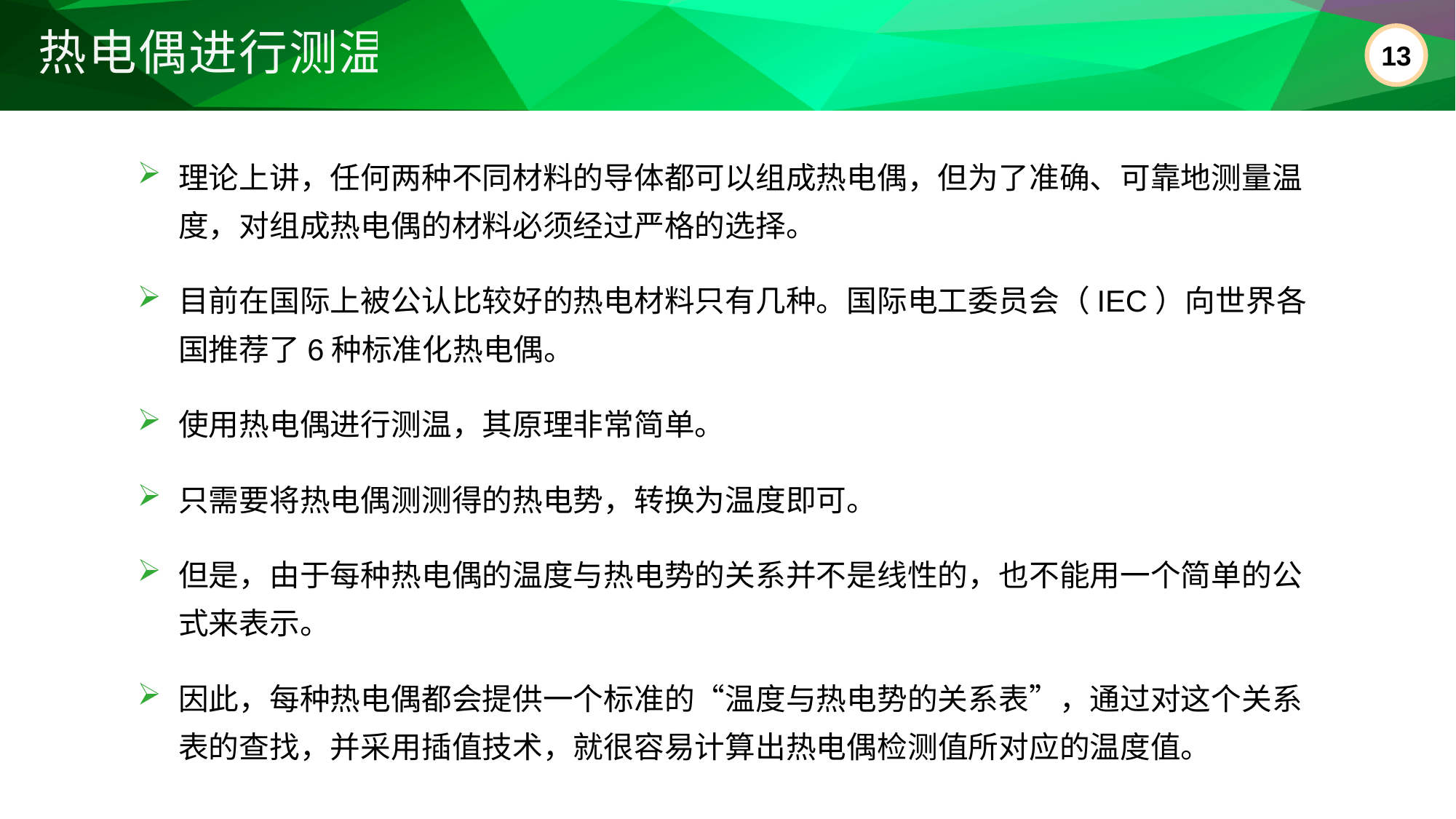

热电偶进行测温
理论上讲，任何两种不同材料的导体都可以组成热电偶，但为了准确、可靠地测量温度，对组成热电偶的材料必须经过严格的选择。
目前在国际上被公认比较好的热电材料只有几种。国际电工委员会（IEC）向世界各国推荐了6种标准化热电偶。
使用热电偶进行测温，其原理非常简单。
只需要将热电偶测测得的热电势，转换为温度即可。
但是，由于每种热电偶的温度与热电势的关系并不是线性的，也不能用一个简单的公式来表示。
因此，每种热电偶都会提供一个标准的“温度与热电势的关系表”，通过对这个关系表的查找，并采用插值技术，就很容易计算出热电偶检测值所对应的温度值。